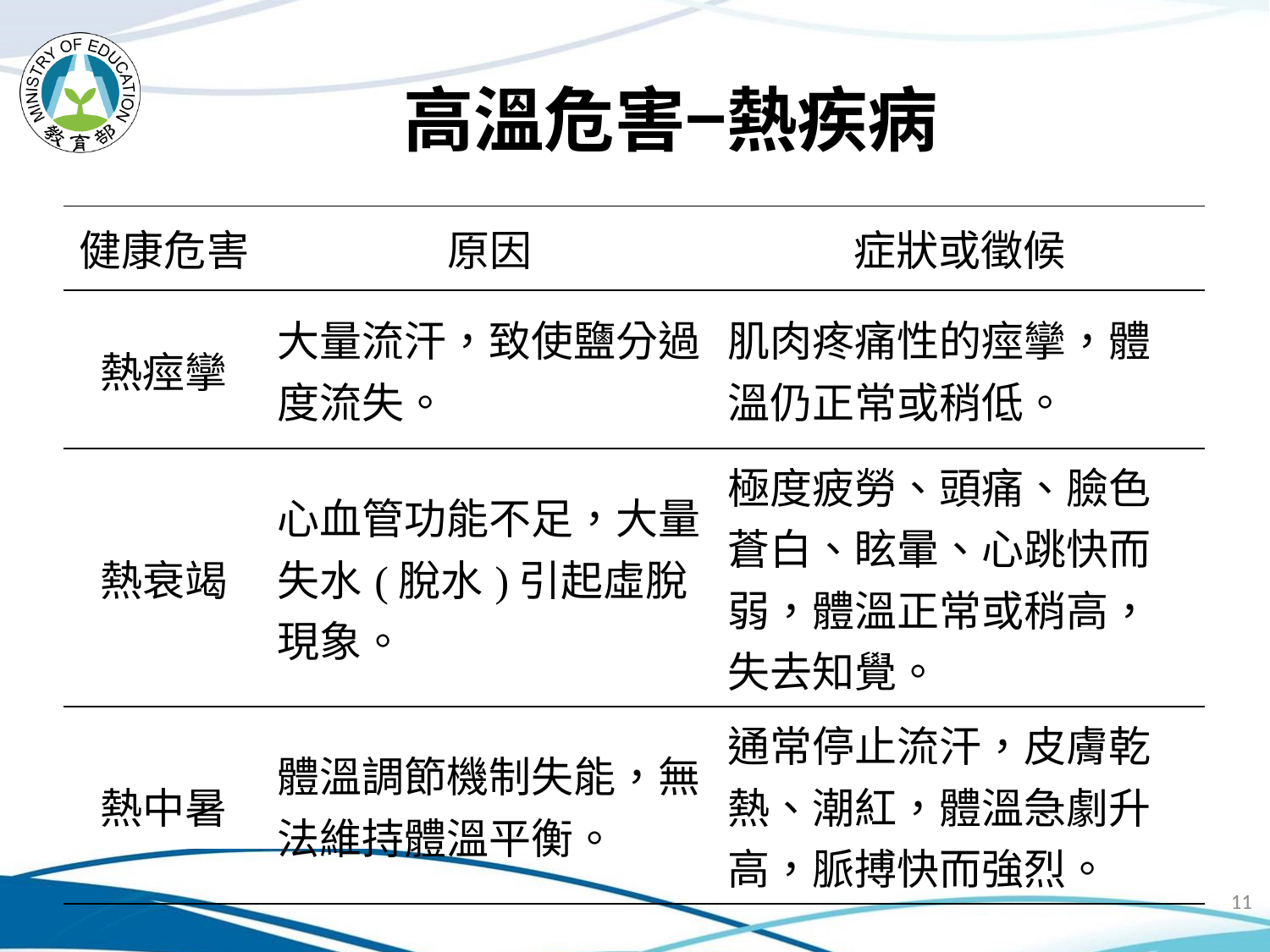

# 高溫危害−熱疾病
| 健康危害 | 原因 | 症狀或徵候 |
| --- | --- | --- |
| 熱痙攣 | 大量流汗，致使鹽分過度流失。 | 肌肉疼痛性的痙攣，體溫仍正常或稍低。 |
| 熱衰竭 | 心血管功能不足，大量失水(脫水)引起虛脫現象。 | 極度疲勞、頭痛、臉色蒼白、眩暈、心跳快而弱，體溫正常或稍高，失去知覺。 |
| 熱中暑 | 體溫調節機制失能，無法維持體溫平衡。 | 通常停止流汗，皮膚乾熱、潮紅，體溫急劇升高，脈搏快而強烈。 |
11